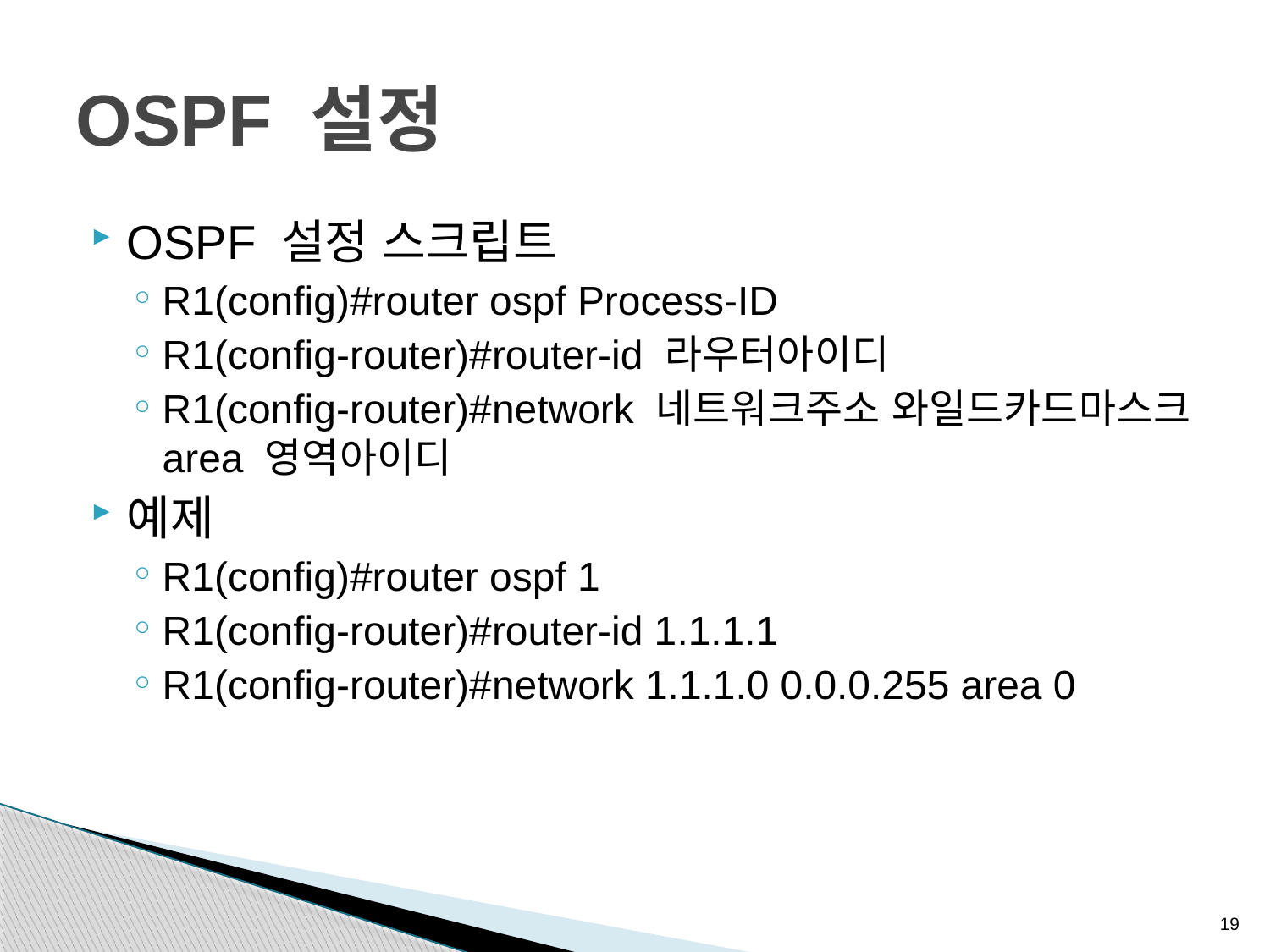

# OSPF 설정
OSPF 설정 스크립트
R1(config)#router ospf Process-ID
R1(config-router)#router-id 라우터아이디
R1(config-router)#network 네트워크주소 와일드카드마스크 area 영역아이디
예제
R1(config)#router ospf 1
R1(config-router)#router-id 1.1.1.1
R1(config-router)#network 1.1.1.0 0.0.0.255 area 0
19